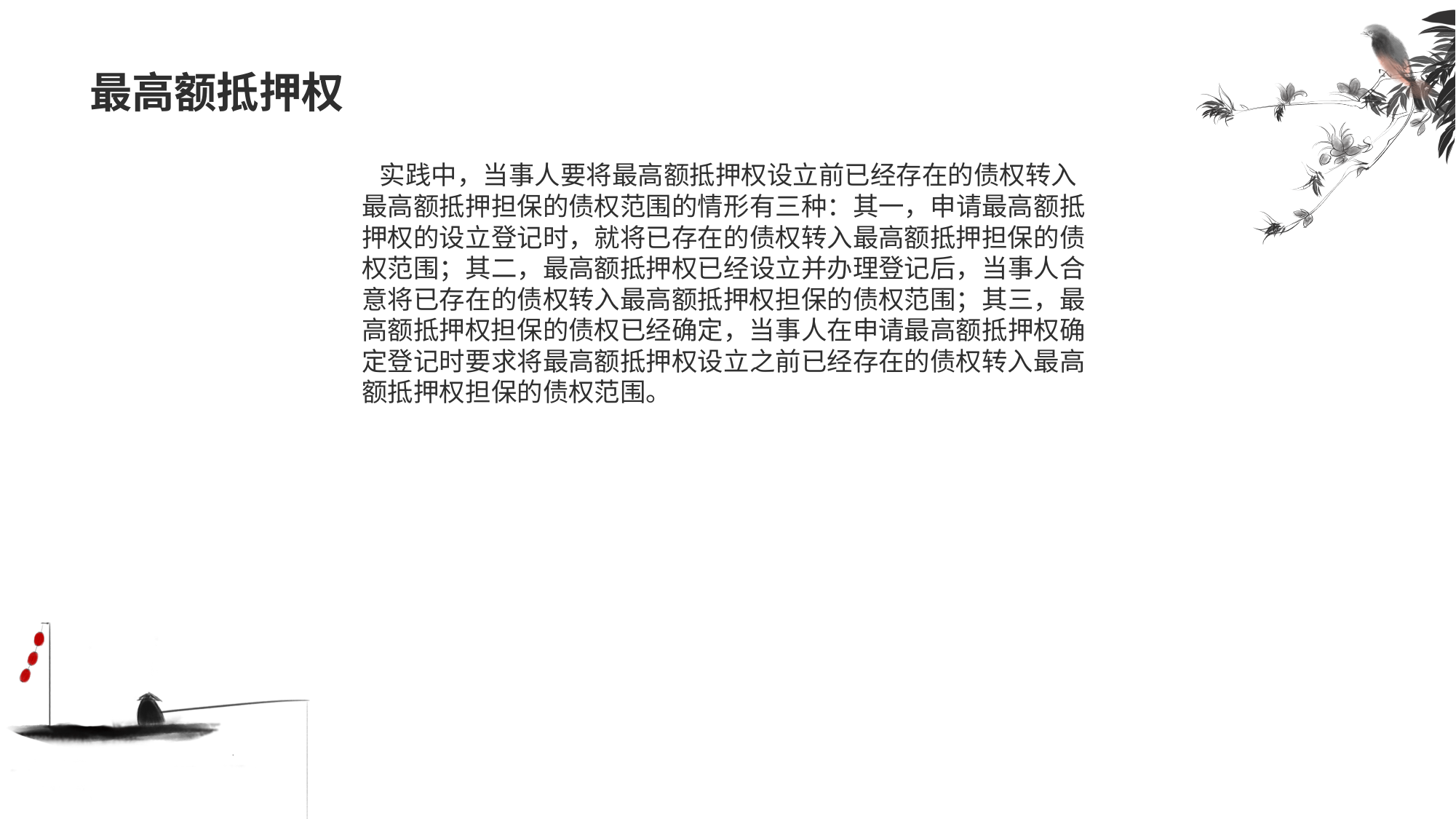

# 最高额抵押权

  实践中，当事人要将最高额抵押权设立前已经存在的债权转入最高额抵押担保的债权范围的情形有三种：其一，申请最高额抵押权的设立登记时，就将已存在的债权转入最高额抵押担保的债权范围；其二，最高额抵押权已经设立并办理登记后，当事人合意将已存在的债权转入最高额抵押权担保的债权范围；其三，最高额抵押权担保的债权已经确定，当事人在申请最高额抵押权确定登记时要求将最高额抵押权设立之前已经存在的债权转入最高额抵押权担保的债权范围。
176